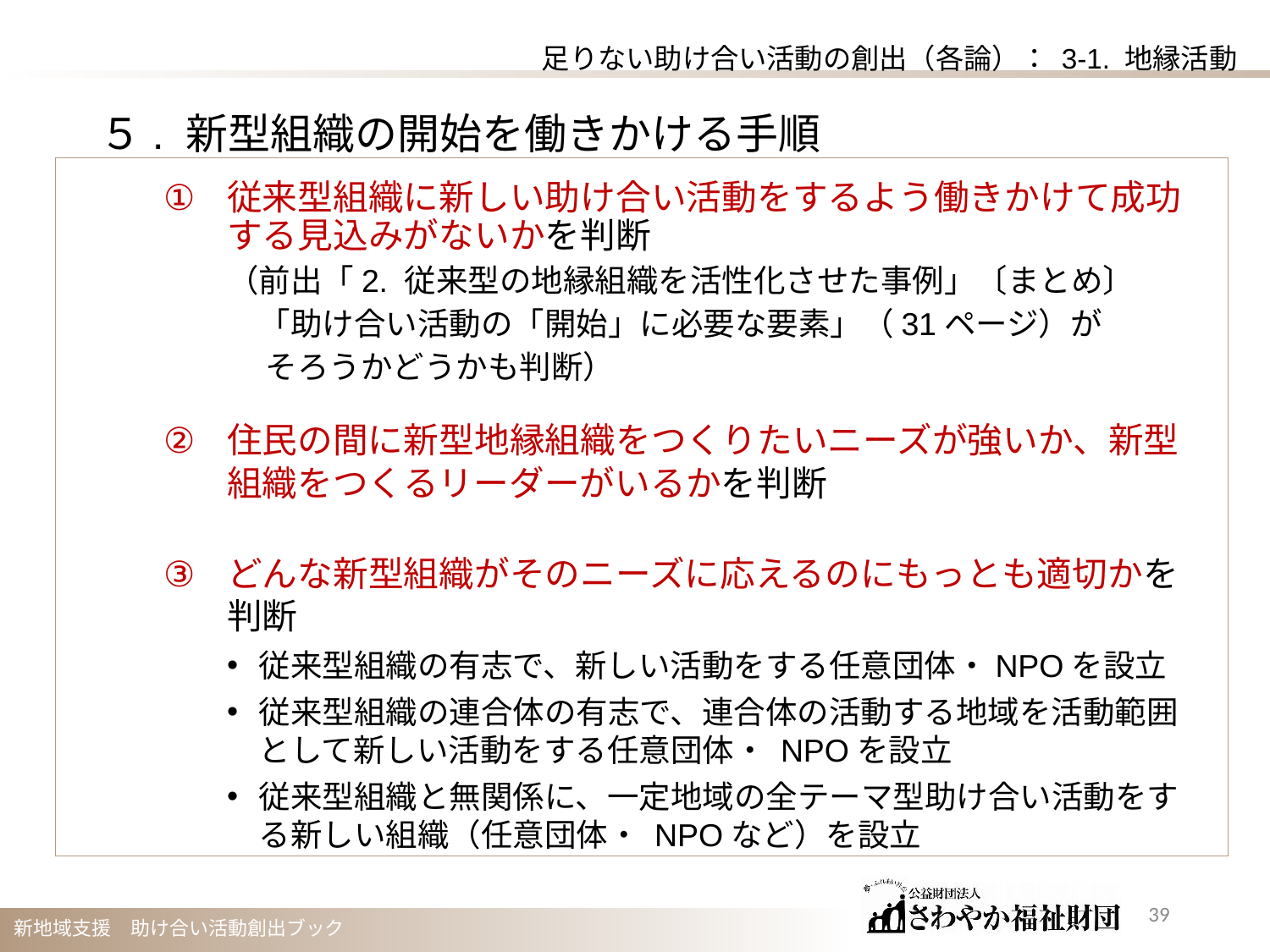

足りない助け合い活動の創出（各論）： 3-1. 地縁活動
５. 新型組織の開始を働きかける手順

従来型組織に新しい助け合い活動をするよう働きかけて成功する見込みがないかを判断
（前出「2. 従来型の地縁組織を活性化させた事例」〔まとめ〕
　「助け合い活動の「開始」に必要な要素」（31ページ）が
　 そろうかどうかも判断）

住民の間に新型地縁組織をつくりたいニーズが強いか、新型組織をつくるリーダーがいるかを判断

どんな新型組織がそのニーズに応えるのにもっとも適切かを判断
従来型組織の有志で、新しい活動をする任意団体・NPOを設立
従来型組織の連合体の有志で、連合体の活動する地域を活動範囲として新しい活動をする任意団体・ NPOを設立
従来型組織と無関係に、一定地域の全テーマ型助け合い活動をする新しい組織（任意団体・ NPOなど）を設立
39